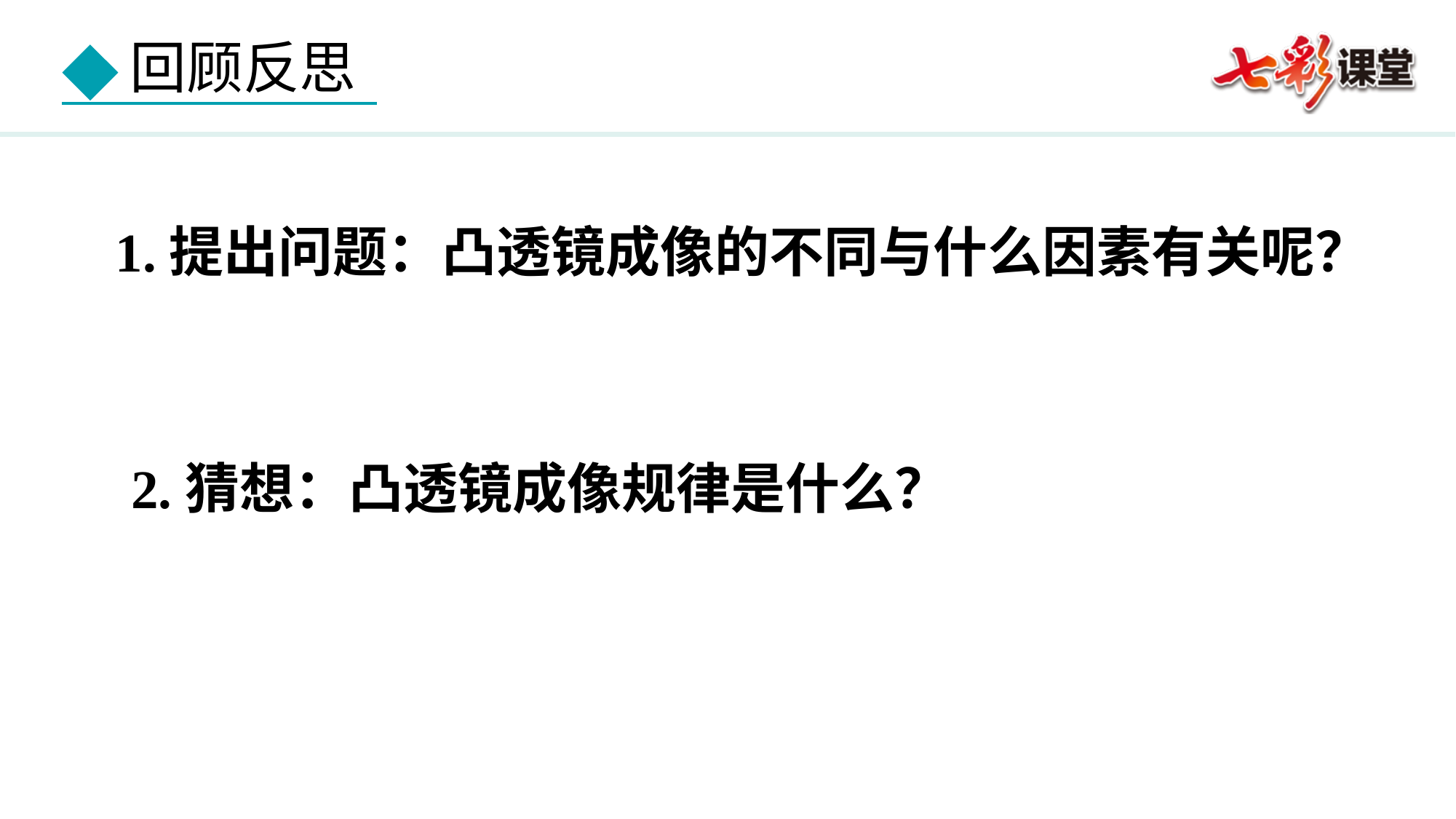

1.提出问题：凸透镜成像的不同与什么因素有关呢？
2.猜想：凸透镜成像规律是什么？